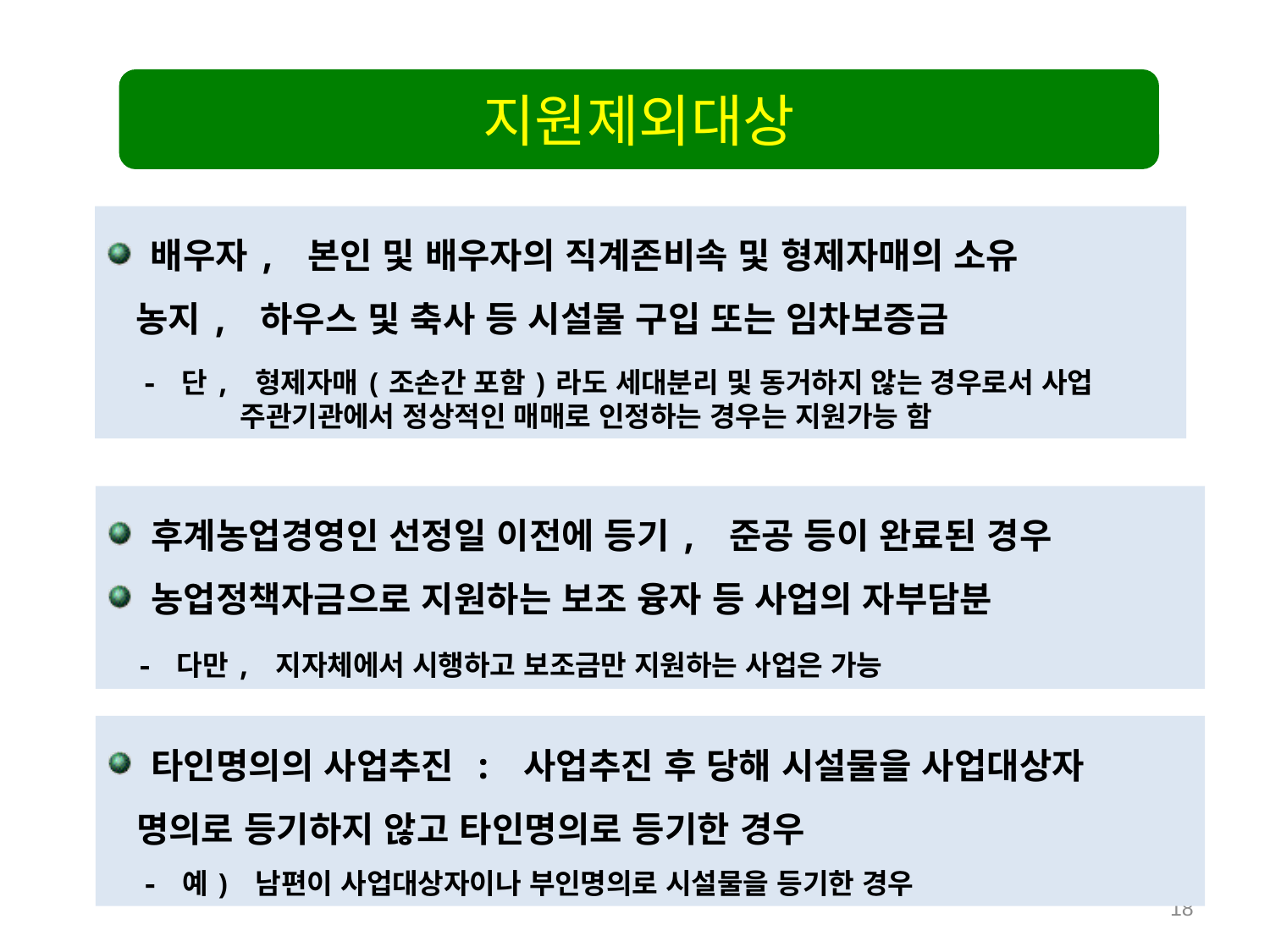

지원제외대상
 배우자, 본인 및 배우자의 직계존비속 및 형제자매의 소유
  농지, 하우스 및 축사 등 시설물 구입 또는 임차보증금

  - 단, 형제자매(조손간 포함)라도 세대분리 및 동거하지 않는 경우로서 사업                            주관기관에서 정상적인 매매로 인정하는 경우는 지원가능 함
 후계농업경영인 선정일 이전에 등기, 준공 등이 완료된 경우
 농업정책자금으로 지원하는 보조 융자 등 사업의 자부담분
  - 다만, 지자체에서 시행하고 보조금만 지원하는 사업은 가능
 타인명의의 사업추진 : 사업추진 후 당해 시설물을 사업대상자
  명의로 등기하지 않고 타인명의로 등기한 경우
  - 예) 남편이 사업대상자이나 부인명의로 시설물을 등기한 경우
18